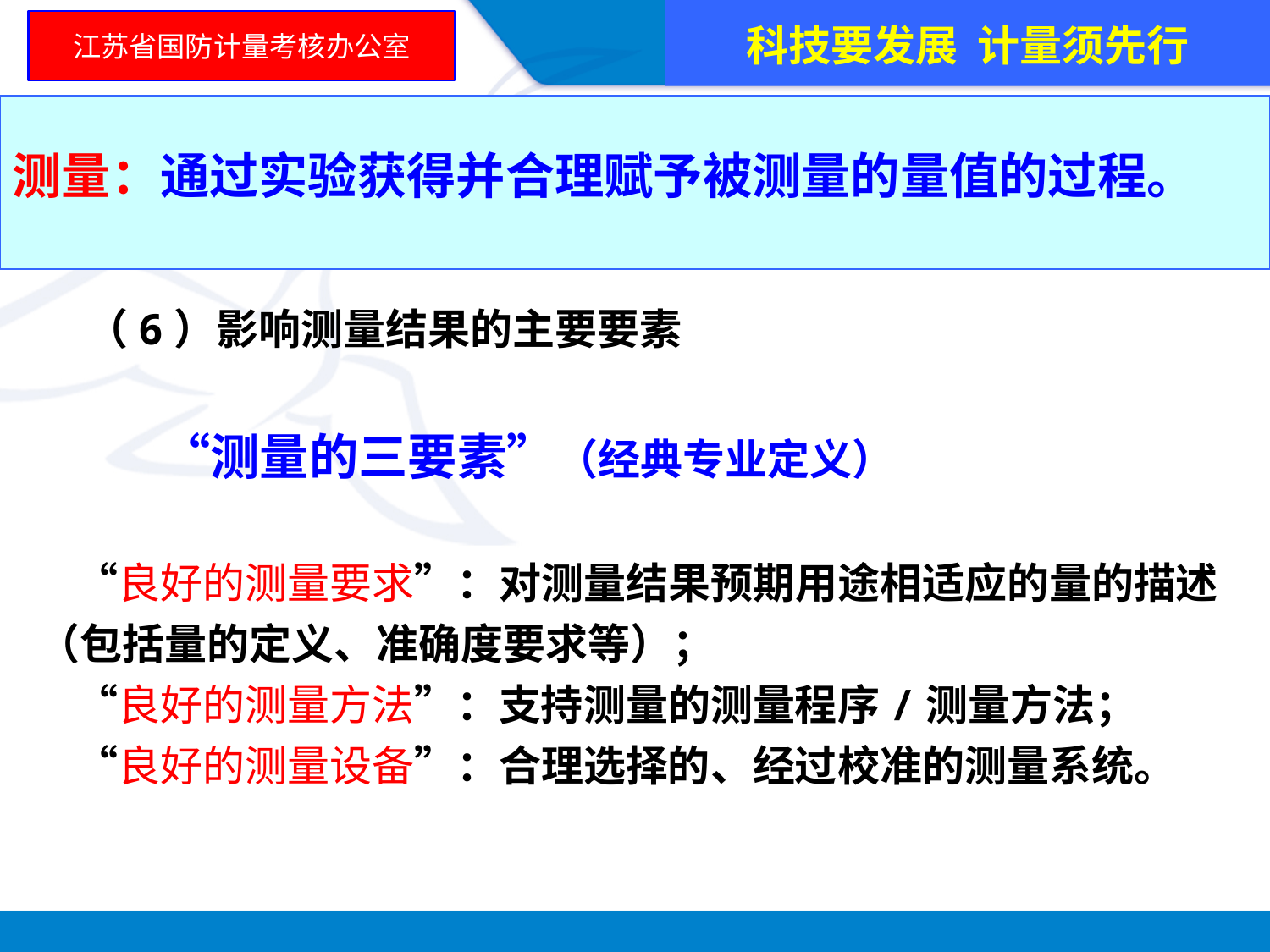

科技要发展  计量须先行
江苏省国防计量考核办公室
测量：通过实验获得并合理赋予被测量的量值的过程。

    （6）影响测量结果的主要要素
             “测量的三要素”（经典专业定义）
    “良好的测量要求”：对测量结果预期用途相适应的量的描述（包括量的定义、准确度要求等）；
    “良好的测量方法”：支持测量的测量程序/测量方法；
    “良好的测量设备”：合理选择的、经过校准的测量系统。